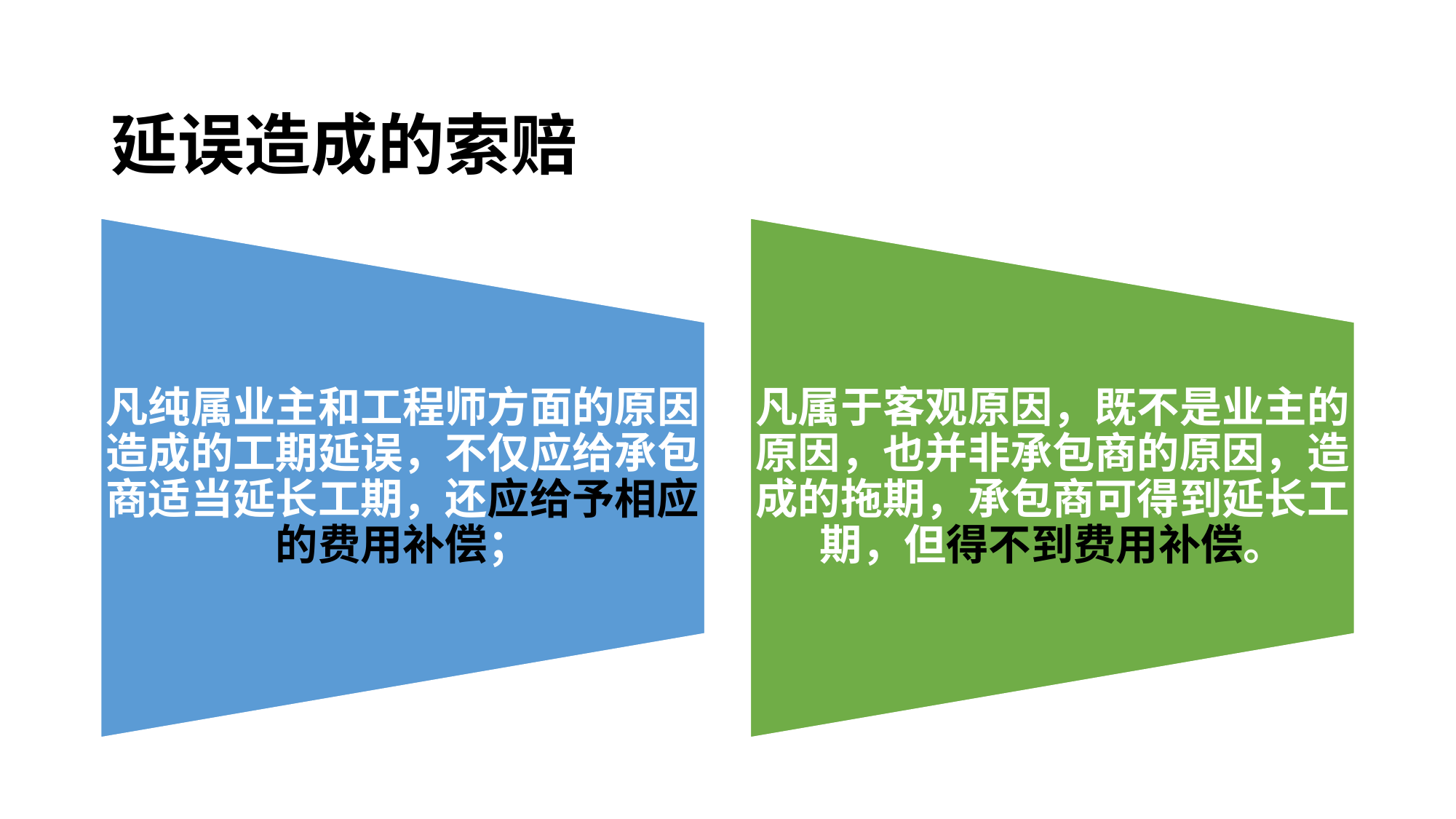

# 延误造成的索赔
凡纯属业主和工程师方面的原因造成的工期延误，不仅应给承包商适当延长工期，还应给予相应的费用补偿；
凡属于客观原因，既不是业主的原因，也并非承包商的原因，造成的拖期，承包商可得到延长工期，但得不到费用补偿。